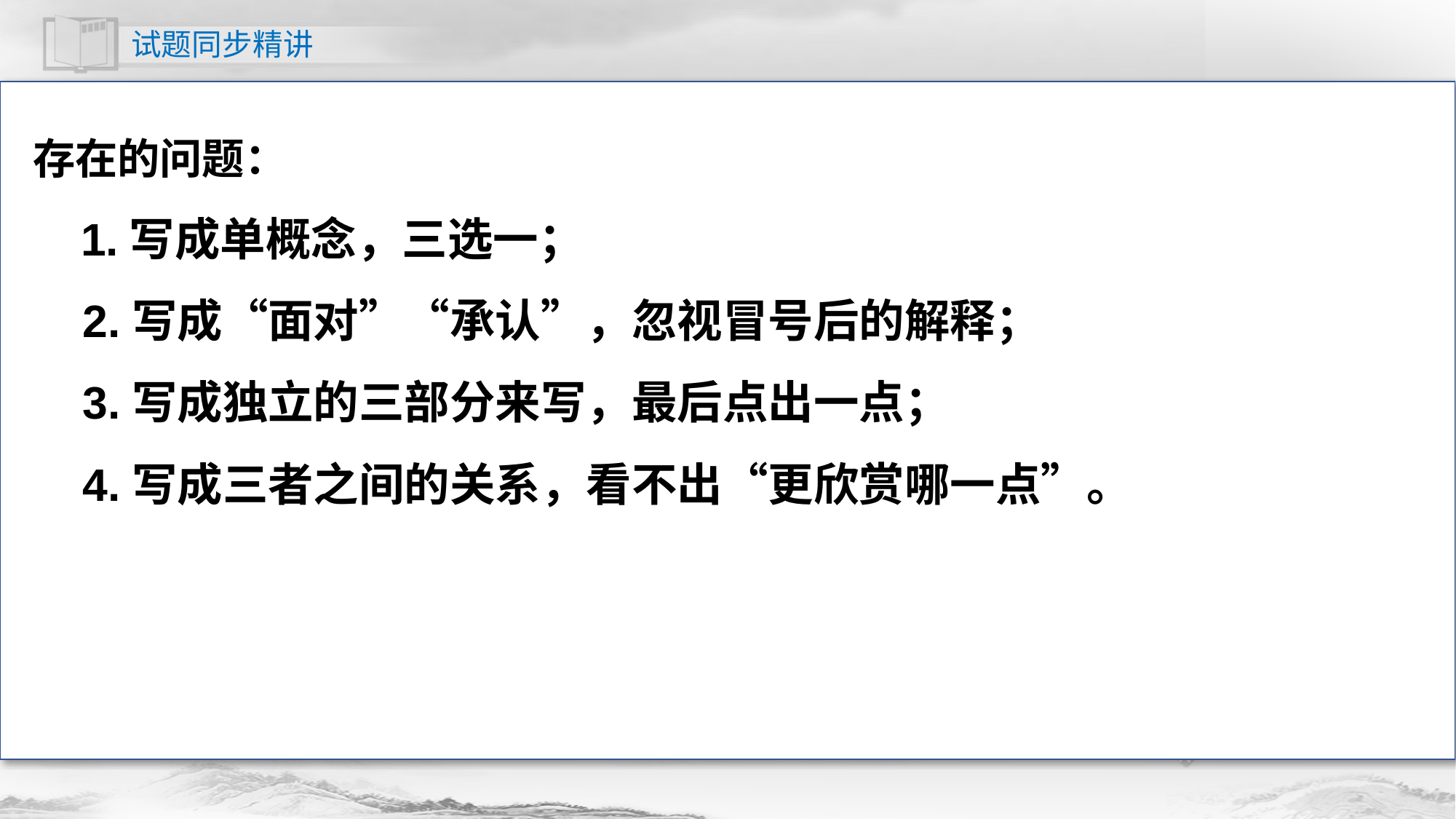

存在的问题：
    1.写成单概念，三选一；
    2.写成“面对”“承认”，忽视冒号后的解释；
    3.写成独立的三部分来写，最后点出一点；
    4.写成三者之间的关系，看不出“更欣赏哪一点”。